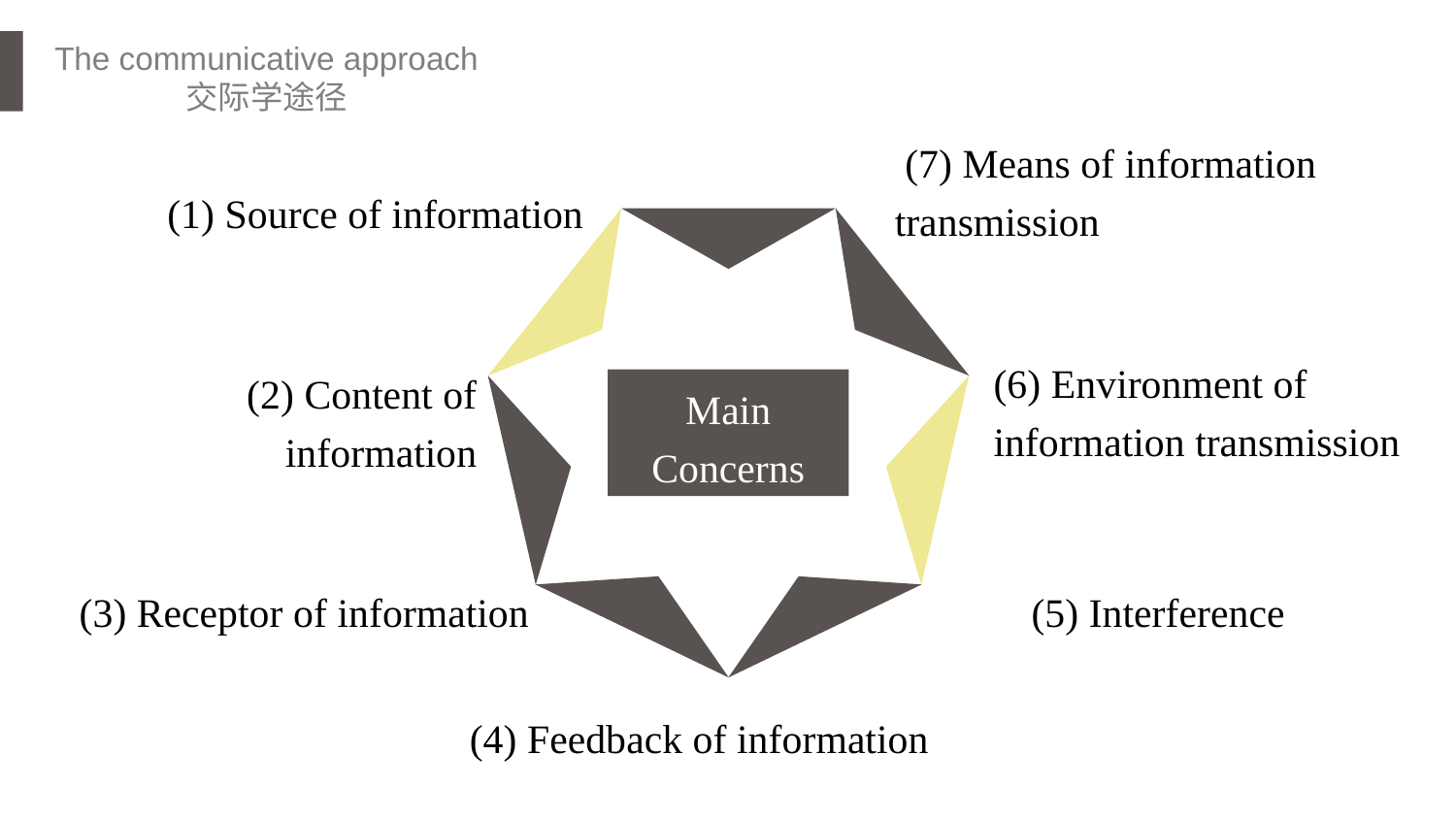

The communicative approach
交际学途径
 (7) Means of information transmission
(1) Source of information

(6) Environment of information transmission
(2) Content of information
Main Concerns
(3) Receptor of information
(5) Interference
(4) Feedback of information